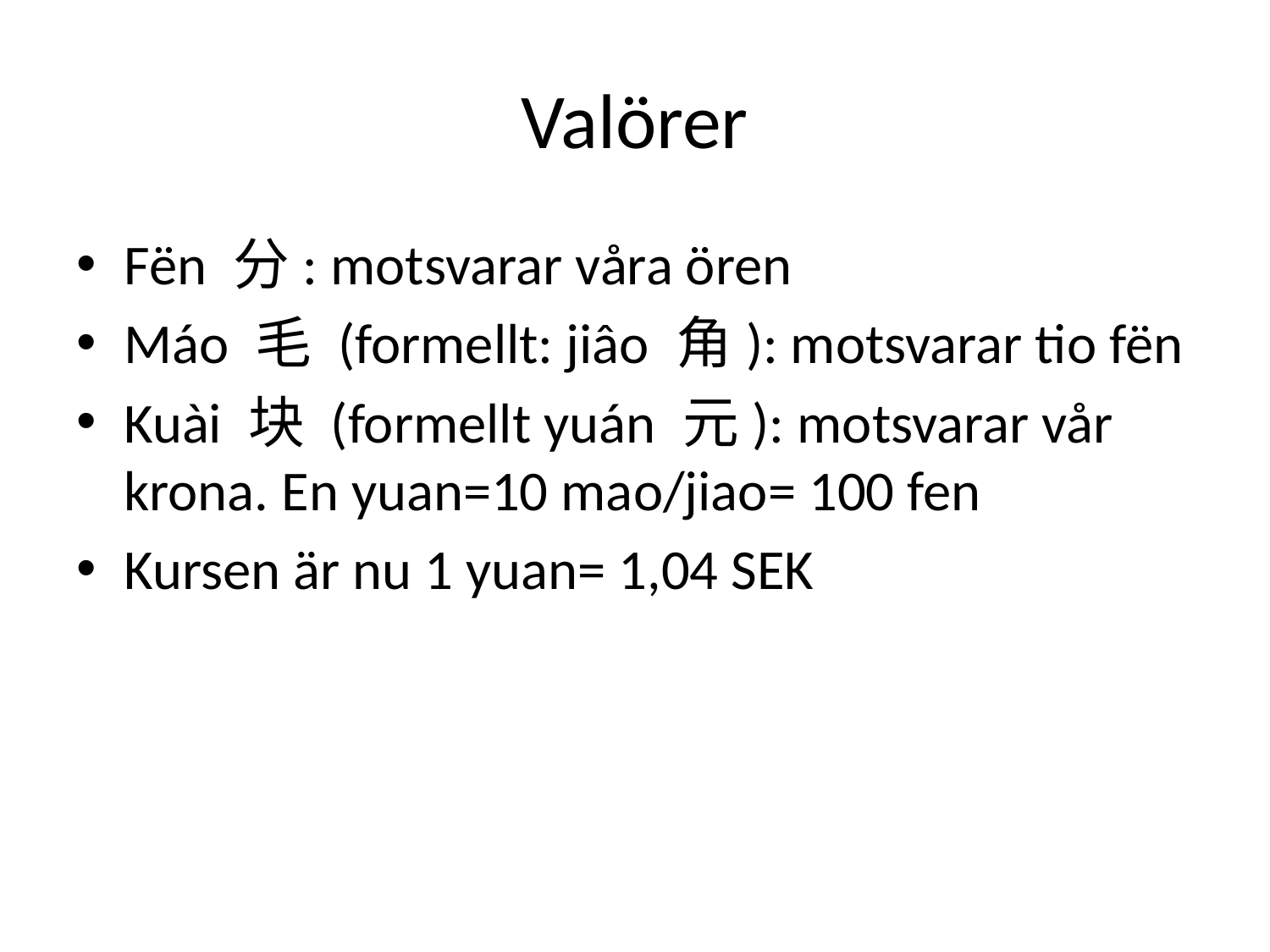

# Valörer
Fën 分: motsvarar våra ören
Máo 毛 (formellt: jiâo 角): motsvarar tio fën
Kuài 块 (formellt yuán 元): motsvarar vår krona. En yuan=10 mao/jiao= 100 fen
Kursen är nu 1 yuan= 1,04 SEK